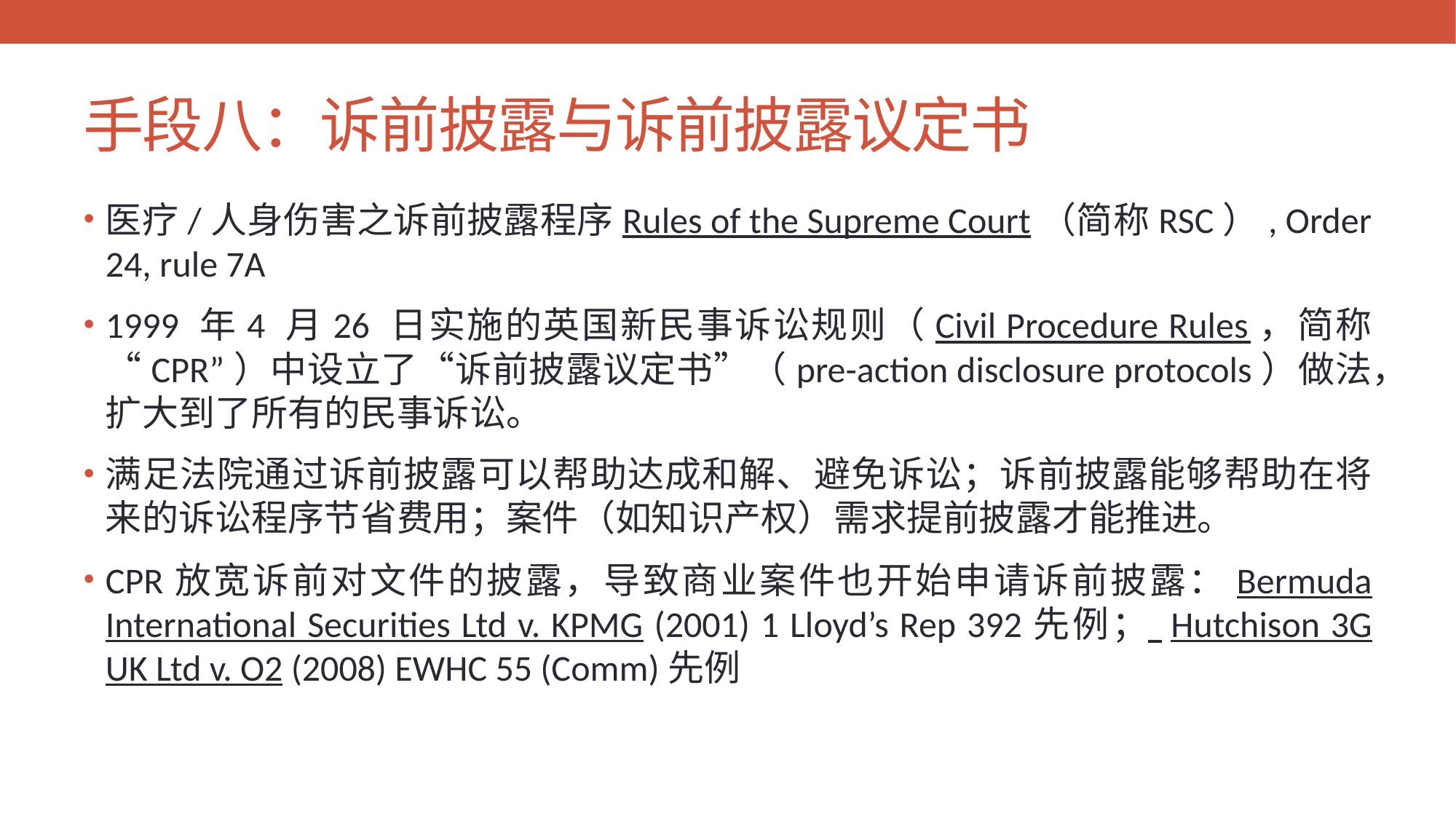

# 手段八：诉前披露与诉前披露议定书
医疗/人身伤害之诉前披露程序Rules of the Supreme Court（简称RSC）, Order 24, rule 7A
1999 年4 月26 日实施的英国新民事诉讼规则（Civil Procedure Rules，简称“CPR”）中设立了“诉前披露议定书”（pre-action disclosure protocols）做法，扩大到了所有的民事诉讼。
满足法院通过诉前披露可以帮助达成和解、避免诉讼；诉前披露能够帮助在将来的诉讼程序节省费用；案件（如知识产权）需求提前披露才能推进。
CPR放宽诉前对文件的披露，导致商业案件也开始申请诉前披露：Bermuda International Securities Ltd v. KPMG (2001) 1 Lloyd’s Rep 392先例； Hutchison 3G UK Ltd v. O2 (2008) EWHC 55 (Comm)先例